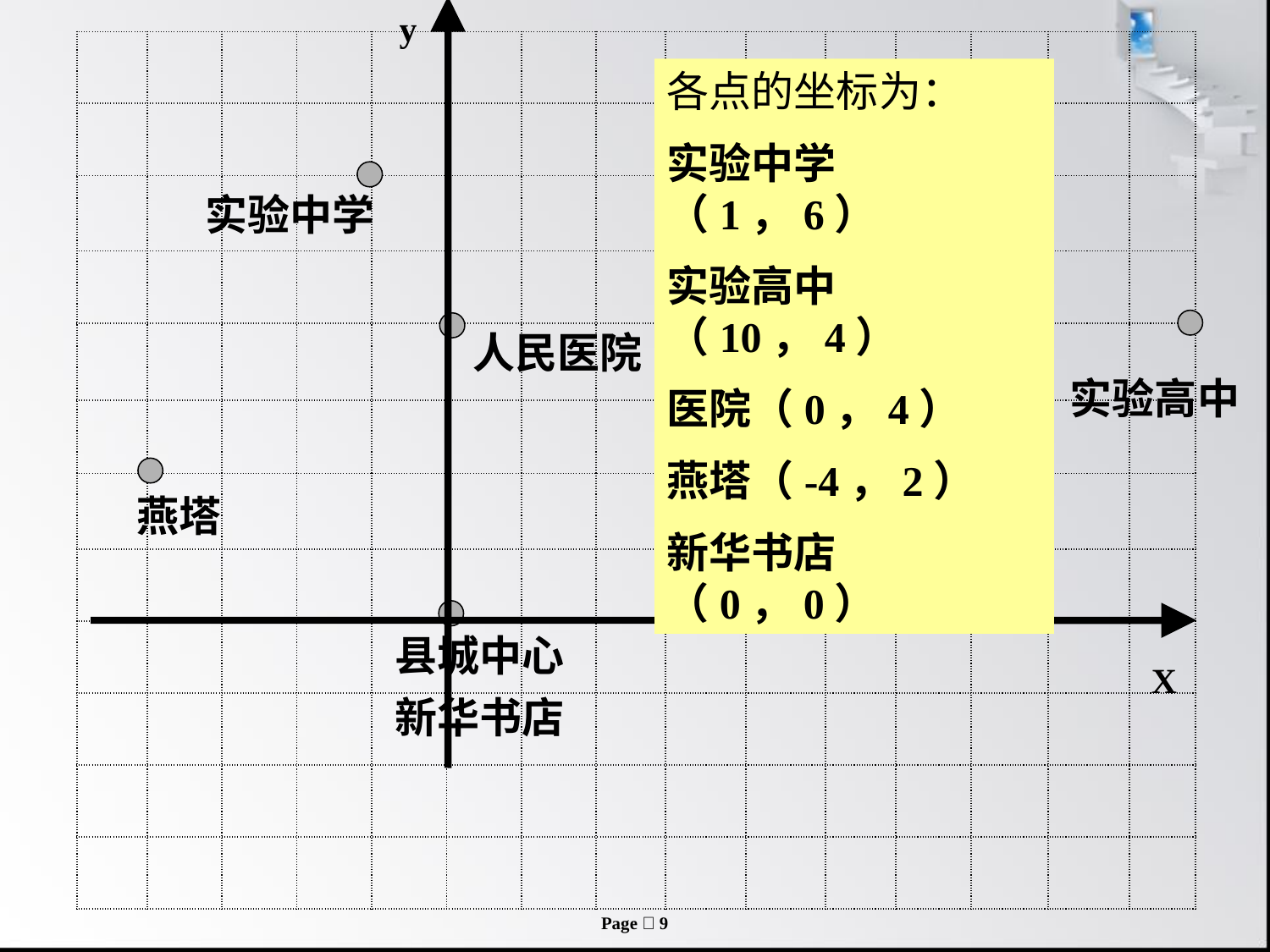

y

|  |  |  |  |  |  |  |  |  |  |  |  |  |  |  |
| --- | --- | --- | --- | --- | --- | --- | --- | --- | --- | --- | --- | --- | --- | --- |
|  |  |  |  |  |  |  |  |  |  |  |  |  |  |  |
|  |  |  |  |  |  |  |  |  |  |  |  |  |  |  |
|  |  |  |  |  |  |  |  |  |  |  |  |  |  |  |
|  |  |  |  |  |  |  |  |  |  |  |  |  |  |  |
|  |  |  |  |  |  |  |  |  |  |  |  |  |  |  |
|  |  |  |  |  |  |  |  |  |  |  |  |  |  |  |
|  |  |  |  |  |  |  |  |  |  |  |  |  |  |  |
|  |  |  |  |  |  |  |  |  |  |  |  |  |  |  |
|  |  |  |  |  |  |  |  |  |  |  |  |  |  |  |
|  |  |  |  |  |  |  |  |  |  |  |  |  |  |  |
|  |  |  |  |  |  |  |  |  |  |  |  |  |  |  |
各点的坐标为：
实验中学（1，6）
实验高中（10，4）
医院（0，4）
燕塔（-4，2）
新华书店（0，0）

实验中学

人民医院
实验高中

燕塔

县城中心
新华书店
X